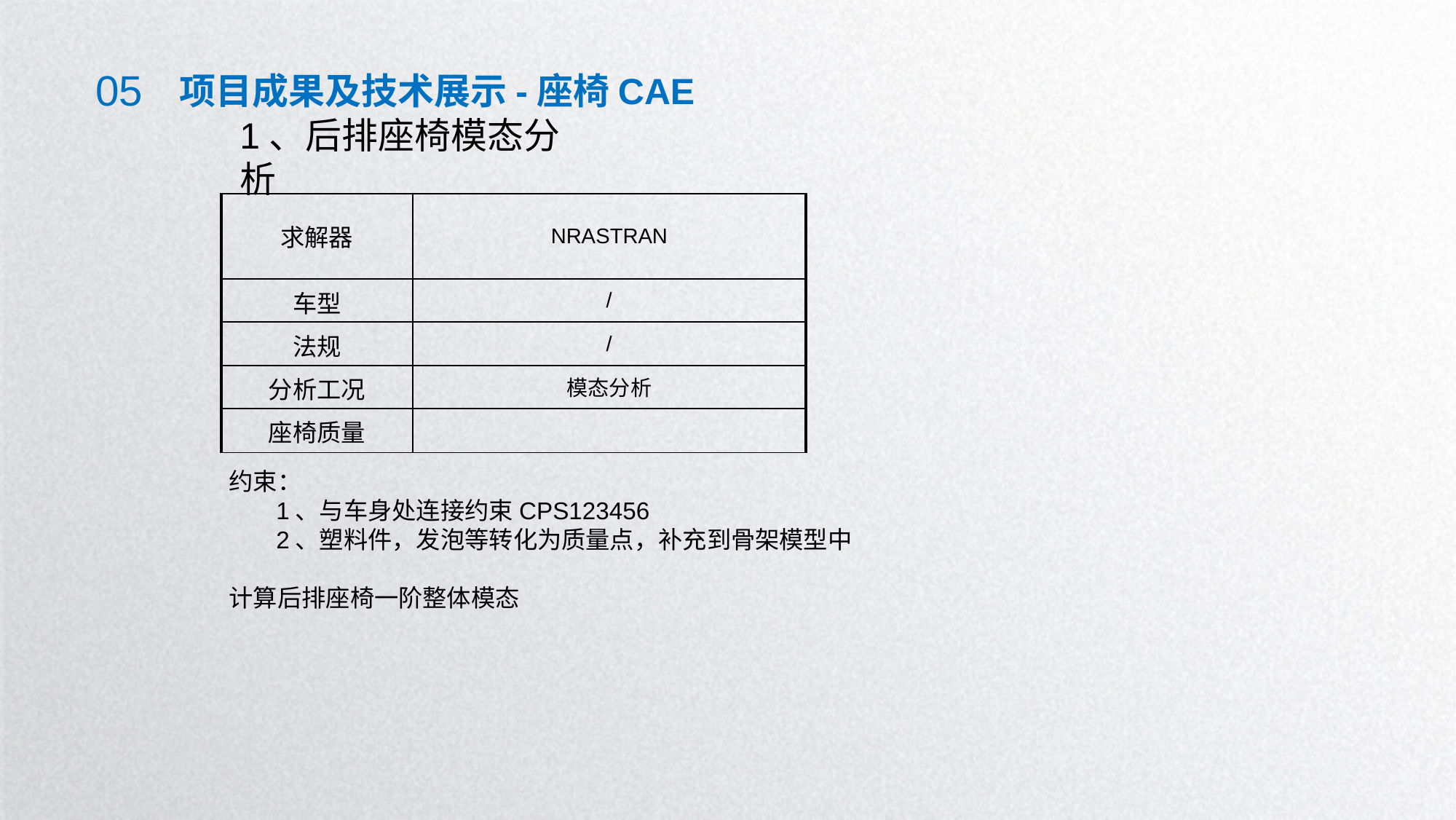

05
项目成果及技术展示-座椅CAE
1、后排座椅模态分析
| 求解器 | NRASTRAN |
| --- | --- |
| 车型 | / |
| 法规 | / |
| 分析工况 | 模态分析 |
| 座椅质量 |  |

约束：
       1、与车身处连接约束CPS123456
       2、塑料件，发泡等转化为质量点，补充到骨架模型中

计算后排座椅一阶整体模态